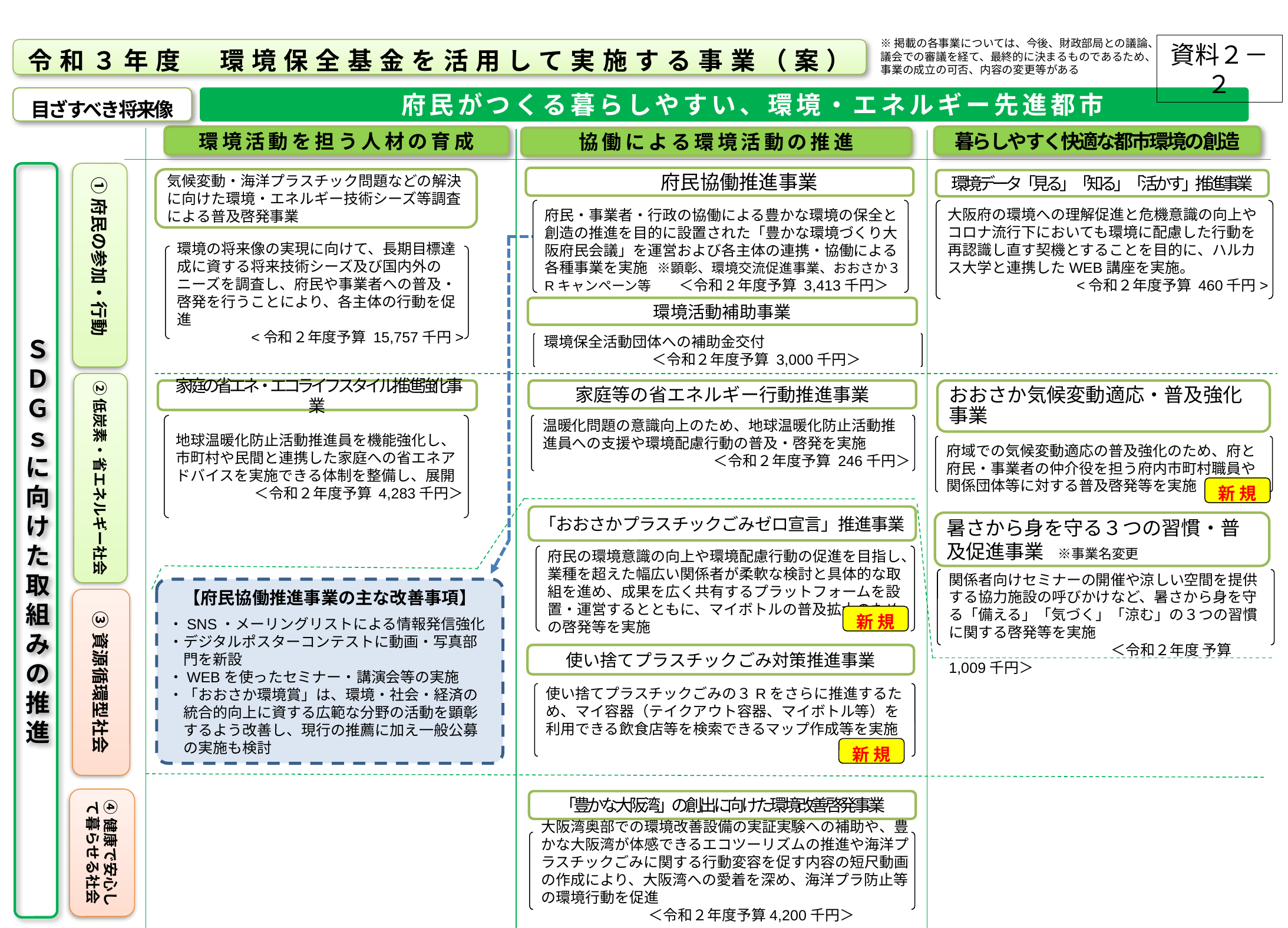

※掲載の各事業については、今後、財政部局との議論、議会での審議を経て、最終的に決まるものであるため、事業の成立の可否、内容の変更等がある
資料２－２
令和３年度　環境保全基金を活用して実施する事業（案）
目ざすべき将来像
　　府民がつくる暮らしやすい、環境・エネルギー先進都市
環境活動を担う人材の育成
暮らしやすく快適な都市環境の創造
協働による環境活動の推進
ＳＤＧｓに向けた取組みの推進
①府民の参加・行動
　　府民協働推進事業
気候変動・海洋プラスチック問題などの解決に向けた環境・エネルギー技術シーズ等調査による普及啓発事業
環境データ「見る」「知る」「活かす」推進事業
府民・事業者・行政の協働による豊かな環境の保全と創造の推進を目的に設置された「豊かな環境づくり大阪府民会議」を運営および各主体の連携・協働による各種事業を実施   ※顕彰、環境交流促進事業、おおさか３Rキャンペーン等　　＜令和2年度予算 3,413千円＞
大阪府の環境への理解促進と危機意識の向上やコロナ流行下においても環境に配慮した行動を再認識し直す契機とすることを目的に、ハルカス大学と連携したWEB講座を実施。
<令和２年度予算 460千円>
環境の将来像の実現に向けて、長期目標達成に資する将来技術シーズ及び国内外のニーズを調査し、府民や事業者への普及・啓発を行うことにより、各主体の行動を促進
<令和２年度予算 15,757千円>
環境活動補助事業
環境保全活動団体への補助金交付
                                ＜令和２年度予算 3,000千円＞
②低炭素・省エネルギー社会
家庭の省エネ・エコライフスタイル推進強化事業
家庭等の省エネルギー行動推進事業
おおさか気候変動適応・普及強化事業
地球温暖化防止活動推進員を機能強化し、市町村や民間と連携した家庭への省エネアドバイスを実施できる体制を整備し、展開
＜令和２年度予算 4,283千円＞
温暖化問題の意識向上のため、地球温暖化防止活動推進員への支援や環境配慮行動の普及・啓発を実施
＜令和２年度予算 246千円＞
府域での気候変動適応の普及強化のため、府と府民・事業者の仲介役を担う府内市町村職員や関係団体等に対する普及啓発等を実施
新規
「おおさかプラスチックごみゼロ宣言」推進事業
暑さから身を守る３つの習慣・普及促進事業　※事業名変更
府民の環境意識の向上や環境配慮行動の促進を目指し、業種を超えた幅広い関係者が柔軟な検討と具体的な取組を進め、成果を広く共有するプラットフォームを設置・運営するとともに、マイボトルの普及拡大のための啓発等を実施
関係者向けセミナーの開催や涼しい空間を提供する協力施設の呼びかけなど、暑さから身を守る「備える」「気づく」「涼む」の３つの習慣に関する啓発等を実施
　　　　　　　　　　　＜令和２年度 予算1,009千円＞

【府民協働推進事業の主な改善事項】

・SNS・メーリングリストによる情報発信強化
・デジタルポスターコンテストに動画・写真部
　門を新設
・WEBを使ったセミナー・講演会等の実施
・「おおさか環境賞」は、環境・社会・経済の
　統合的向上に資する広範な分野の活動を顕彰
　するよう改善し、現行の推薦に加え一般公募
　の実施も検討
③資源循環型社会
新規
使い捨てプラスチックごみ対策推進事業
使い捨てプラスチックごみの３Rをさらに推進するため、マイ容器（テイクアウト容器、マイボトル等）を利用できる飲食店等を検索できるマップ作成等を実施
新規
④健康で安心して暮らせる社会
「豊かな大阪湾」の創出に向けた環境改善啓発事業
大阪湾奥部での環境改善設備の実証実験への補助や、豊かな大阪湾が体感できるエコツーリズムの推進や海洋プラスチックごみに関する行動変容を促す内容の短尺動画の作成により、大阪湾への愛着を深め、海洋プラ防止等の環境行動を促進
                                ＜令和２年度予算4,200千円＞